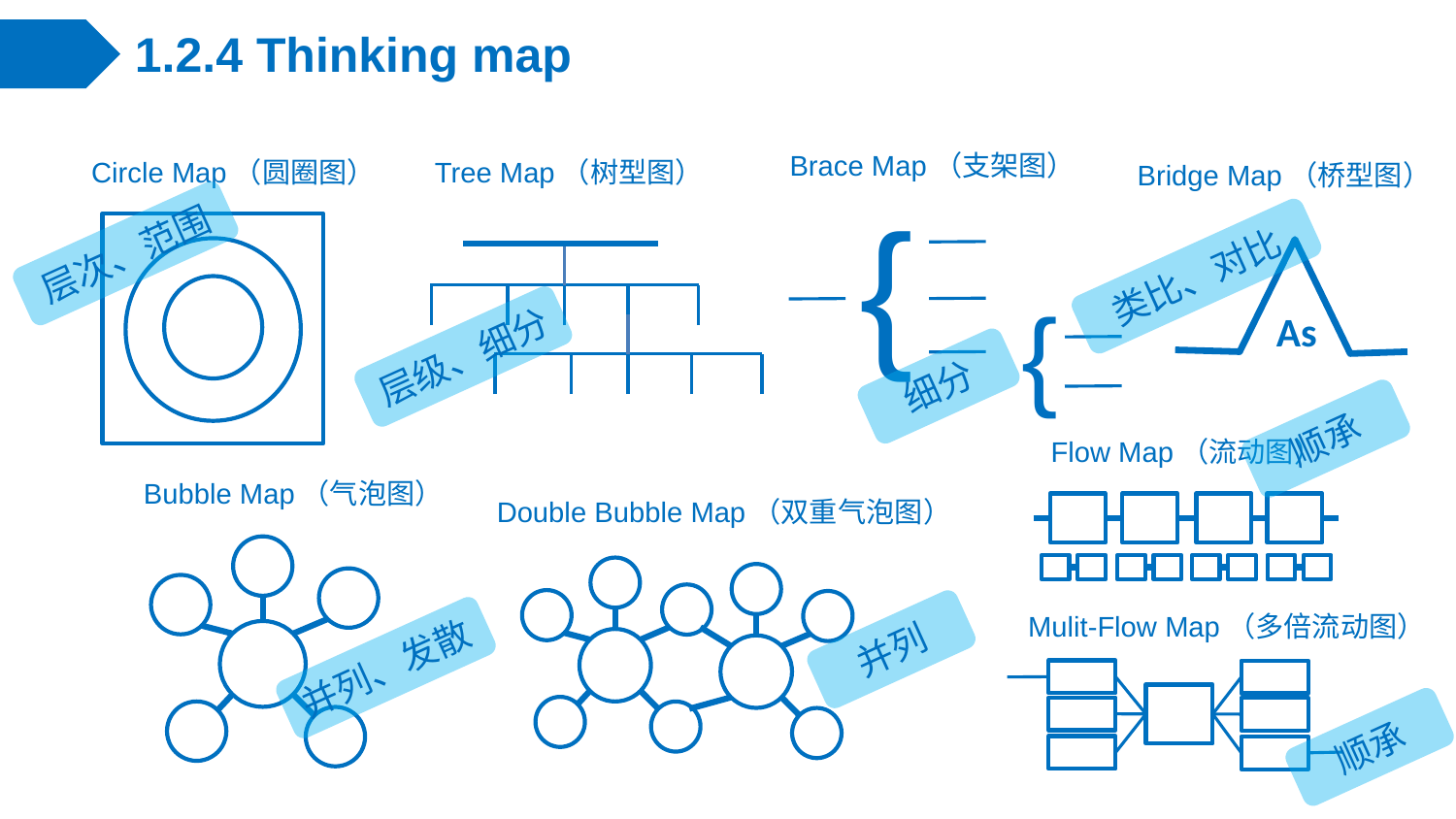

# 1.2.4 Thinking map

Bridge Map（桥型图）
Brace Map（支架图）
Circle Map（圆圈图）
Tree Map（树型图）
{
{

层次、范围

As
类比、对比
层级、细分
细分
顺承
Flow Map（流动图）
Bubble Map（气泡图）
Double Bubble Map（双重气泡图）

Mulit-Flow Map（多倍流动图）
并列
并列、发散

顺承